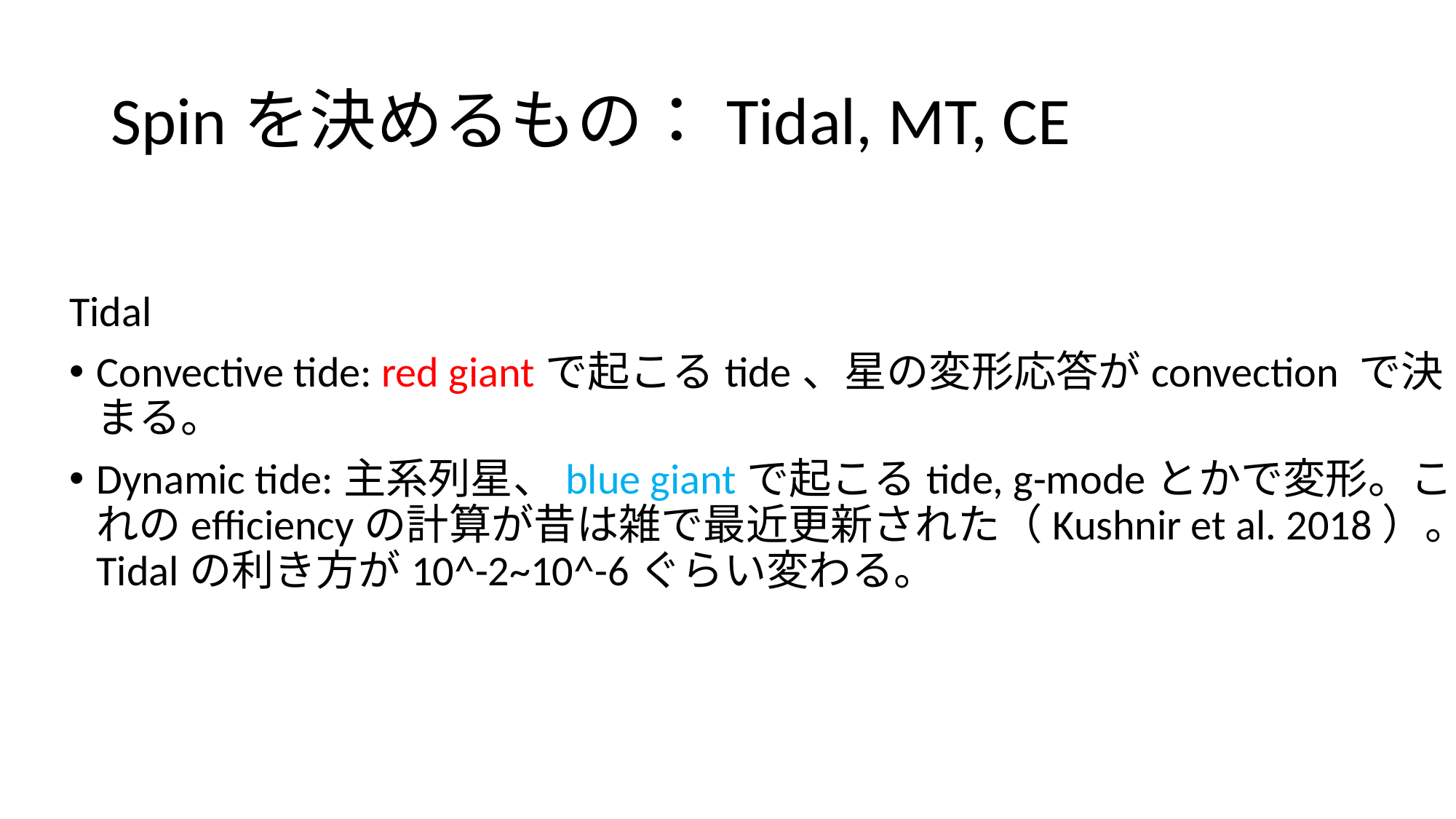

# Spinを決めるもの：Tidal, MT, CE

Tidal
Convective tide: red giantで起こるtide、星の変形応答がconvection で決まる。
Dynamic tide:主系列星、blue giantで起こるtide, g-modeとかで変形。これのefficiencyの計算が昔は雑で最近更新された（Kushnir et al. 2018）。Tidalの利き方が10^-2~10^-6ぐらい変わる。